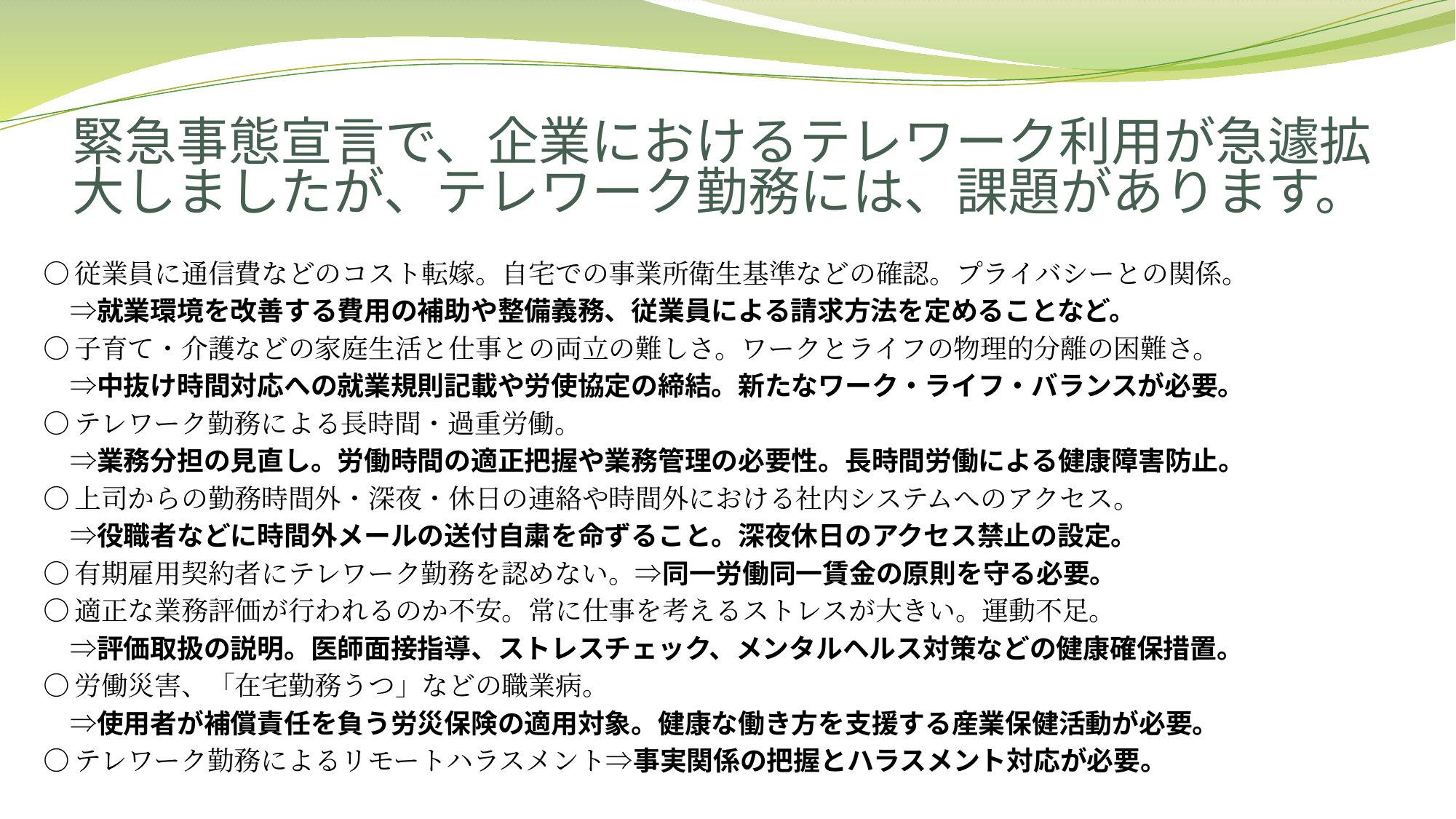

# 緊急事態宣言で、企業におけるテレワーク利用が急遽拡大しましたが、テレワーク勤務には、課題があります。
○従業員に通信費などのコスト転嫁。自宅での事業所衛生基準などの確認。プライバシーとの関係。
　⇒就業環境を改善する費用の補助や整備義務、従業員による請求方法を定めることなど。
○子育て・介護などの家庭生活と仕事との両立の難しさ。ワークとライフの物理的分離の困難さ。
　⇒中抜け時間対応への就業規則記載や労使協定の締結。新たなワーク・ライフ・バランスが必要。
○テレワーク勤務による長時間・過重労働。
　⇒業務分担の見直し。労働時間の適正把握や業務管理の必要性。長時間労働による健康障害防止。
○上司からの勤務時間外・深夜・休日の連絡や時間外における社内システムへのアクセス。
　⇒役職者などに時間外メールの送付自粛を命ずること。深夜休日のアクセス禁止の設定。
○有期雇用契約者にテレワーク勤務を認めない。⇒同一労働同一賃金の原則を守る必要。
○適正な業務評価が行われるのか不安。常に仕事を考えるストレスが大きい。運動不足。
　⇒評価取扱の説明。医師面接指導、ストレスチェック、メンタルヘルス対策などの健康確保措置。
○労働災害、「在宅勤務うつ」などの職業病。
　⇒使用者が補償責任を負う労災保険の適用対象。健康な働き方を支援する産業保健活動が必要。
○テレワーク勤務によるリモートハラスメント⇒事実関係の把握とハラスメント対応が必要。